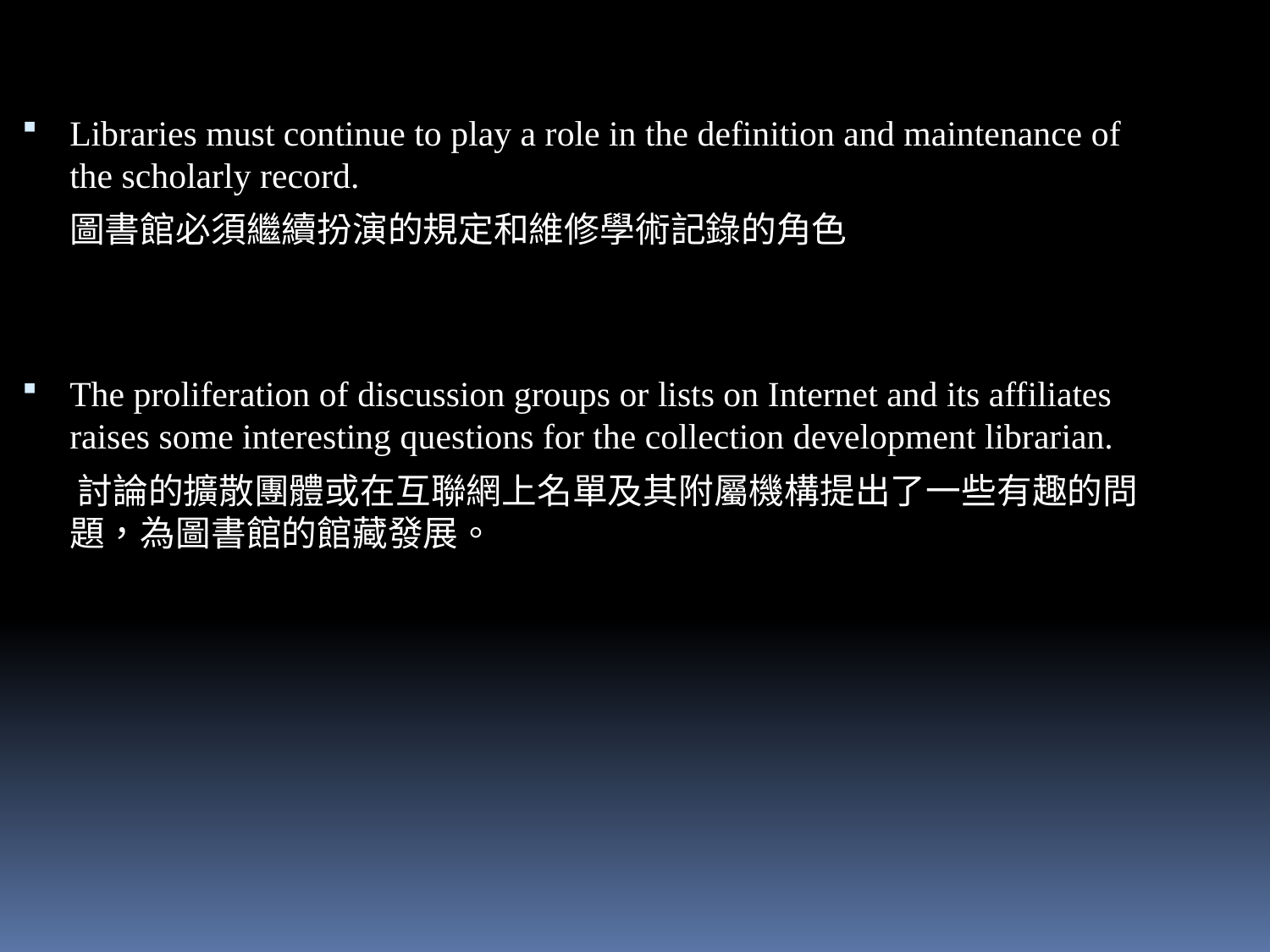

Libraries must continue to play a role in the definition and maintenance of the scholarly record.
     圖書館必須繼續扮演的規定和維修學術記錄的角色

The proliferation of discussion groups or lists on Internet and its affiliates raises some interesting questions for the collection development librarian.
      討論的擴散團體或在互聯網上名單及其附屬機構提出了一些有趣的問題，為圖書館的館藏發展。